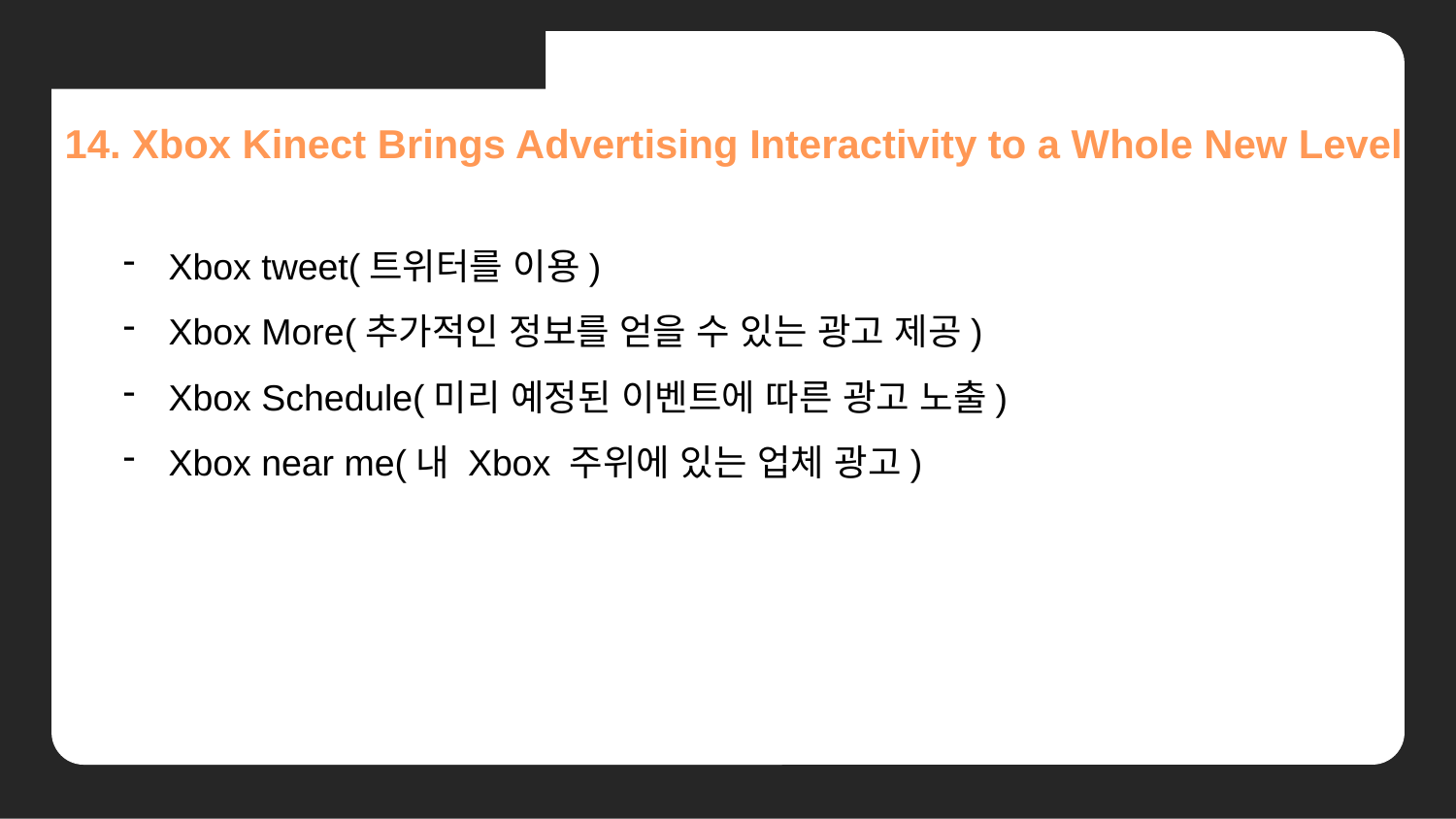

04. Connected TV를 활용한 광고

14. Xbox Kinect Brings Advertising Interactivity to a Whole New Level
Xbox tweet(트위터를 이용)
Xbox More(추가적인 정보를 얻을 수 있는 광고 제공)
Xbox Schedule(미리 예정된 이벤트에 따른 광고 노출)
Xbox near me(내 Xbox 주위에 있는 업체 광고)